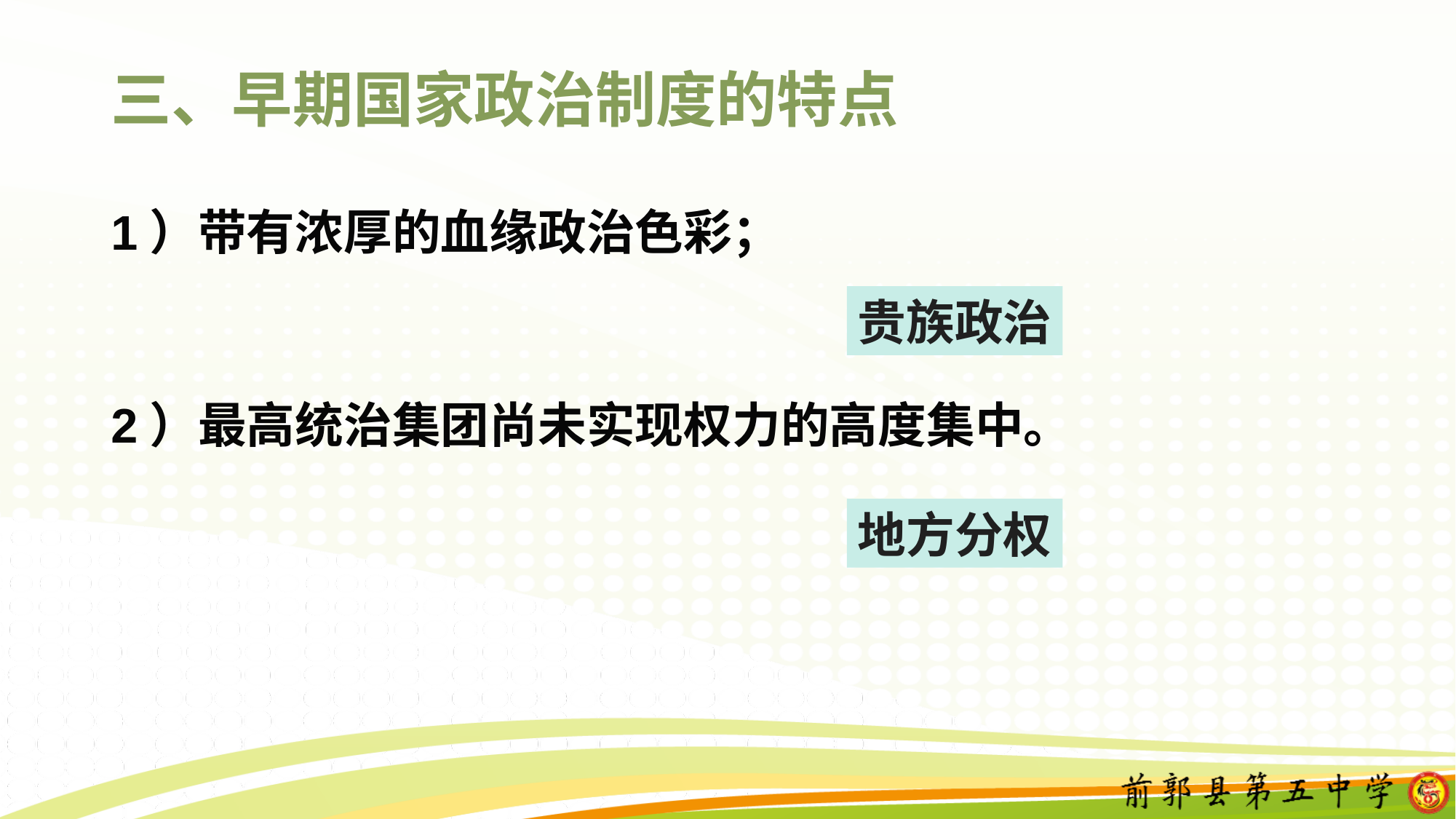

# 三、早期国家政治制度的特点
1）带有浓厚的血缘政治色彩；

2）最高统治集团尚未实现权力的高度集中。
贵族政治
地方分权